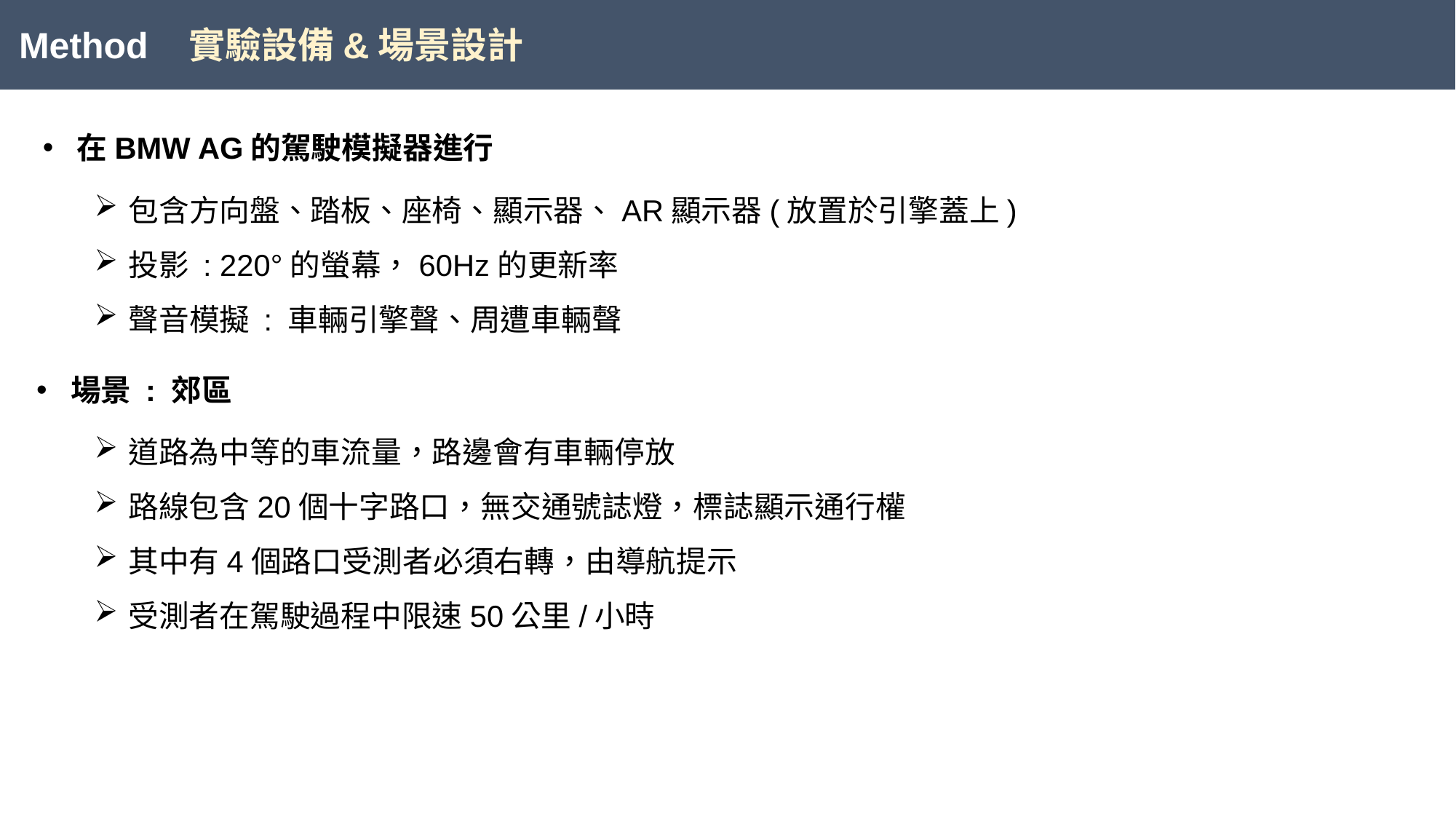

實驗設備&場景設計
Method
在BMW AG的駕駛模擬器進行
包含方向盤、踏板、座椅、顯示器、AR顯示器(放置於引擎蓋上)
投影 : 220°的螢幕，60Hz的更新率
聲音模擬 : 車輛引擎聲、周遭車輛聲
場景 : 郊區
道路為中等的車流量，路邊會有車輛停放
路線包含20個十字路口，無交通號誌燈，標誌顯示通行權
其中有4個路口受測者必須右轉，由導航提示
受測者在駕駛過程中限速50公里/小時